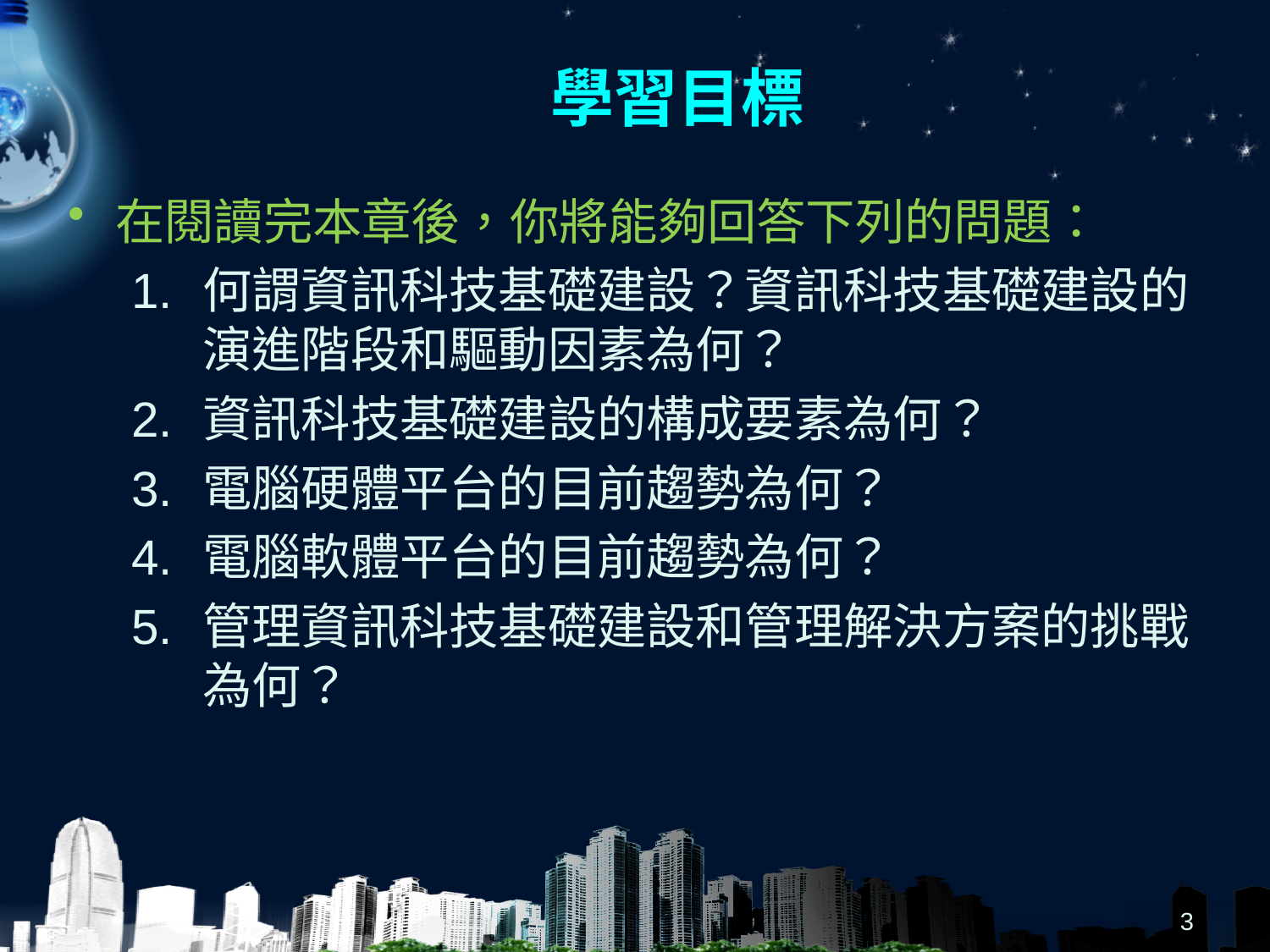

# 學習目標
在閱讀完本章後，你將能夠回答下列的問題：
何謂資訊科技基礎建設？資訊科技基礎建設的演進階段和驅動因素為何？
資訊科技基礎建設的構成要素為何？
電腦硬體平台的目前趨勢為何？
電腦軟體平台的目前趨勢為何？
管理資訊科技基礎建設和管理解決方案的挑戰為何？
3